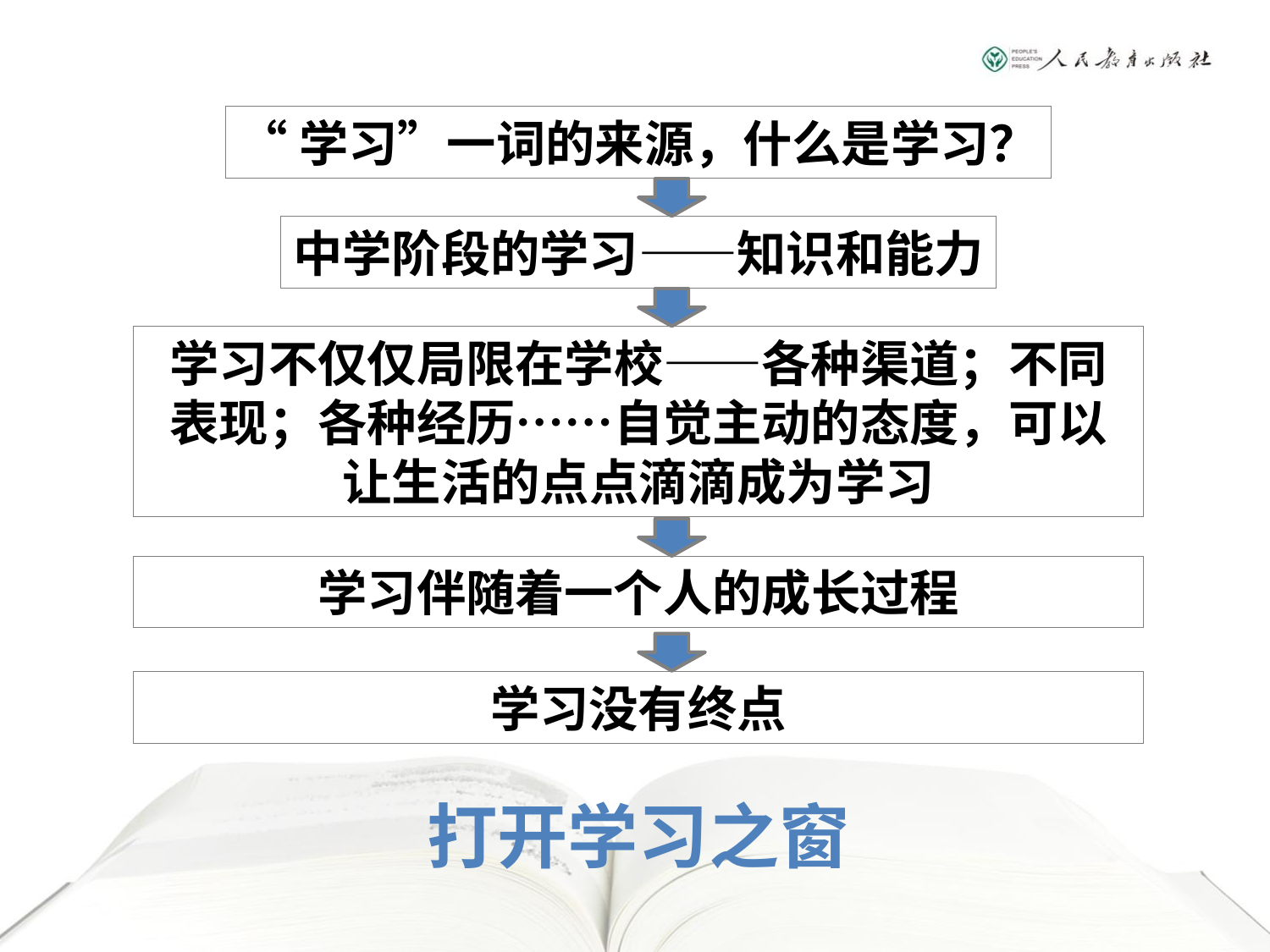

“学习”一词的来源，什么是学习？

中学阶段的学习——知识和能力

学习不仅仅局限在学校——各种渠道；不同表现；各种经历……自觉主动的态度，可以让生活的点点滴滴成为学习

学习伴随着一个人的成长过程

学习没有终点
打开学习之窗